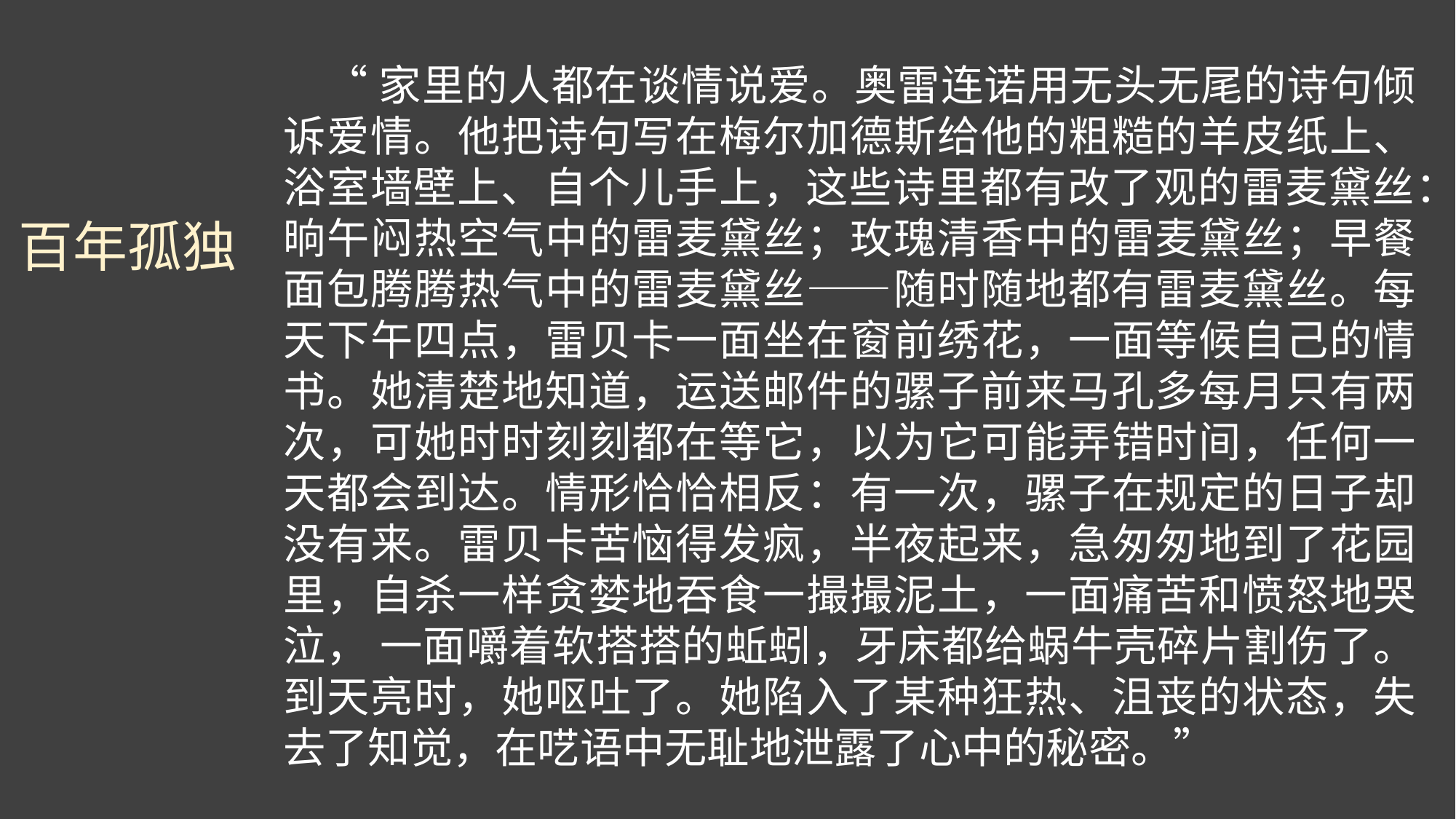

“家里的人都在谈情说爱。奥雷连诺用无头无尾的诗句倾诉爱情。他把诗句写在梅尔加德斯给他的粗糙的羊皮纸上、浴室墙壁上、自个儿手上，这些诗里都有改了观的雷麦黛丝：晌午闷热空气中的雷麦黛丝；玫瑰清香中的雷麦黛丝；早餐面包腾腾热气中的雷麦黛丝——随时随地都有雷麦黛丝。每天下午四点，雷贝卡一面坐在窗前绣花，一面等候自己的情书。她清楚地知道，运送邮件的骡子前来马孔多每月只有两次，可她时时刻刻都在等它，以为它可能弄错时间，任何一天都会到达。情形恰恰相反：有一次，骡子在规定的日子却没有来。雷贝卡苦恼得发疯，半夜起来，急匆匆地到了花园里，自杀一样贪婪地吞食一撮撮泥土，一面痛苦和愤怒地哭泣， 一面嚼着软搭搭的蚯蚓，牙床都给蜗牛壳碎片割伤了。到天亮时，她呕吐了。她陷入了某种狂热、沮丧的状态，失去了知觉，在呓语中无耻地泄露了心中的秘密。”
百年孤独